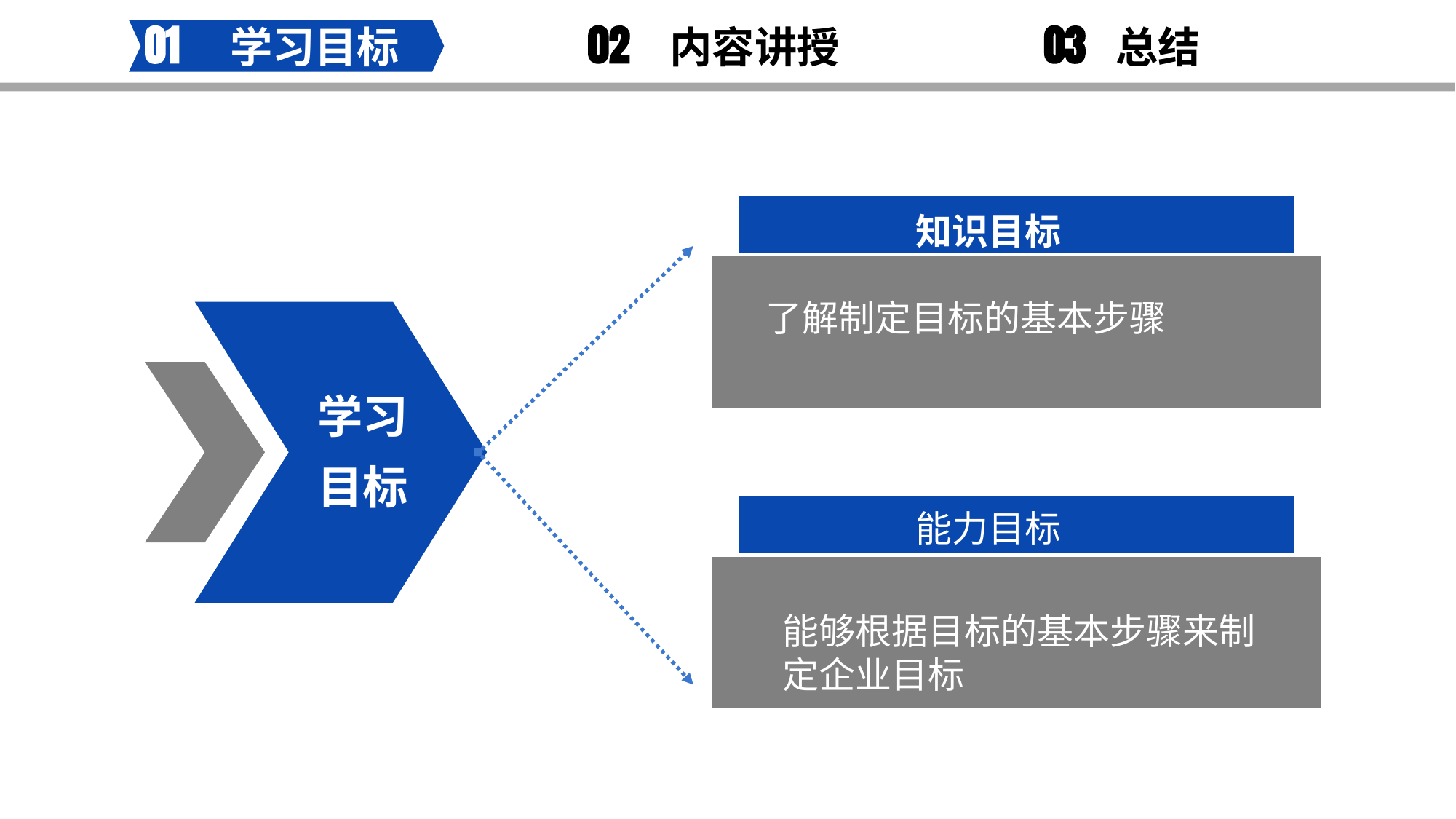

02   内容讲授
03  总结

01    学习目标

知识目标

了解制定目标的基本步骤

学习目标
能进行有效沟通

能力目标

能够根据目标的基本步骤来制定企业目标